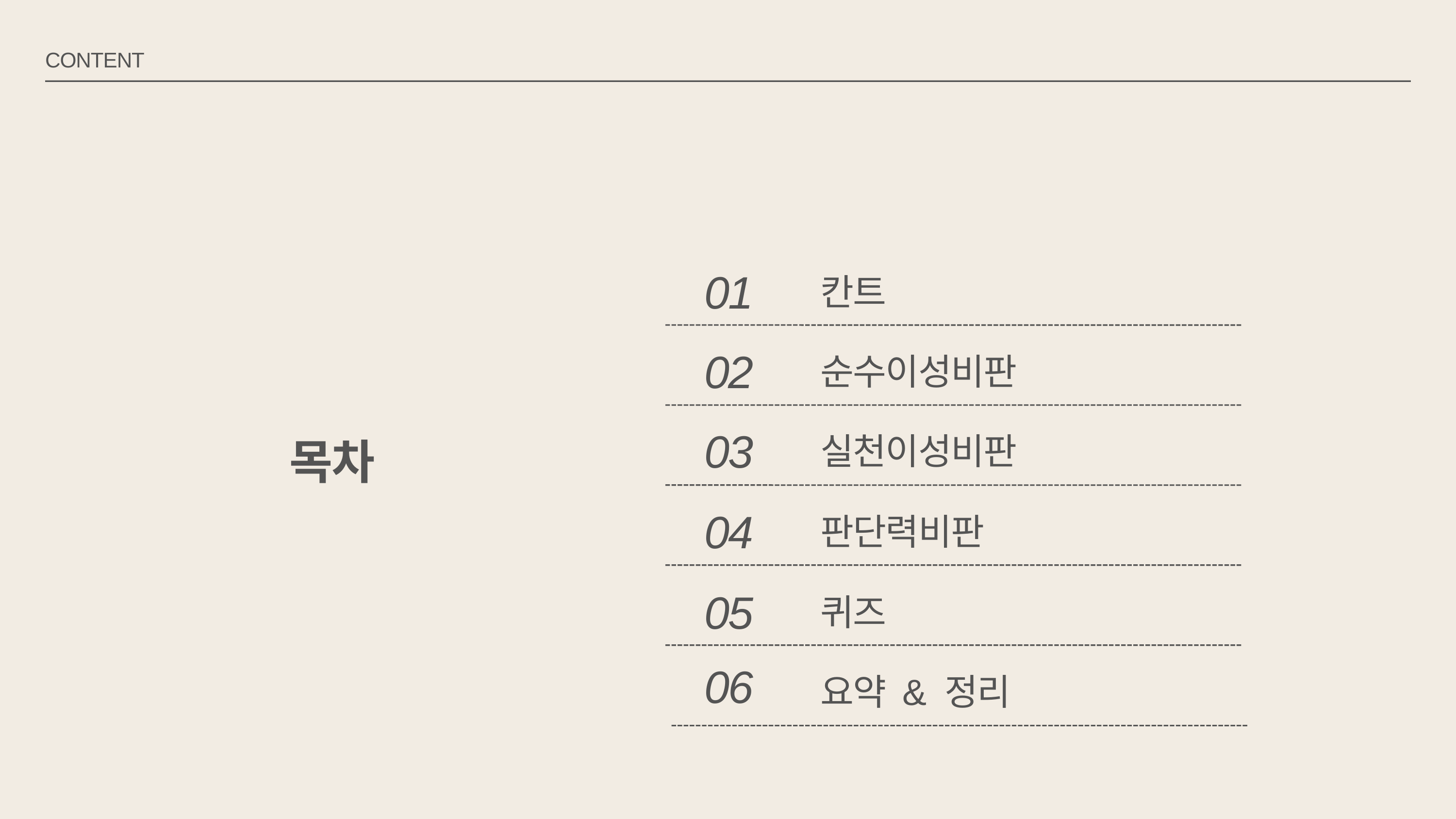

CONTENT

01
칸트

02
순수이성비판

03
실천이성비판
목차

04
판단력비판

05
퀴즈

06
요약 & 정리